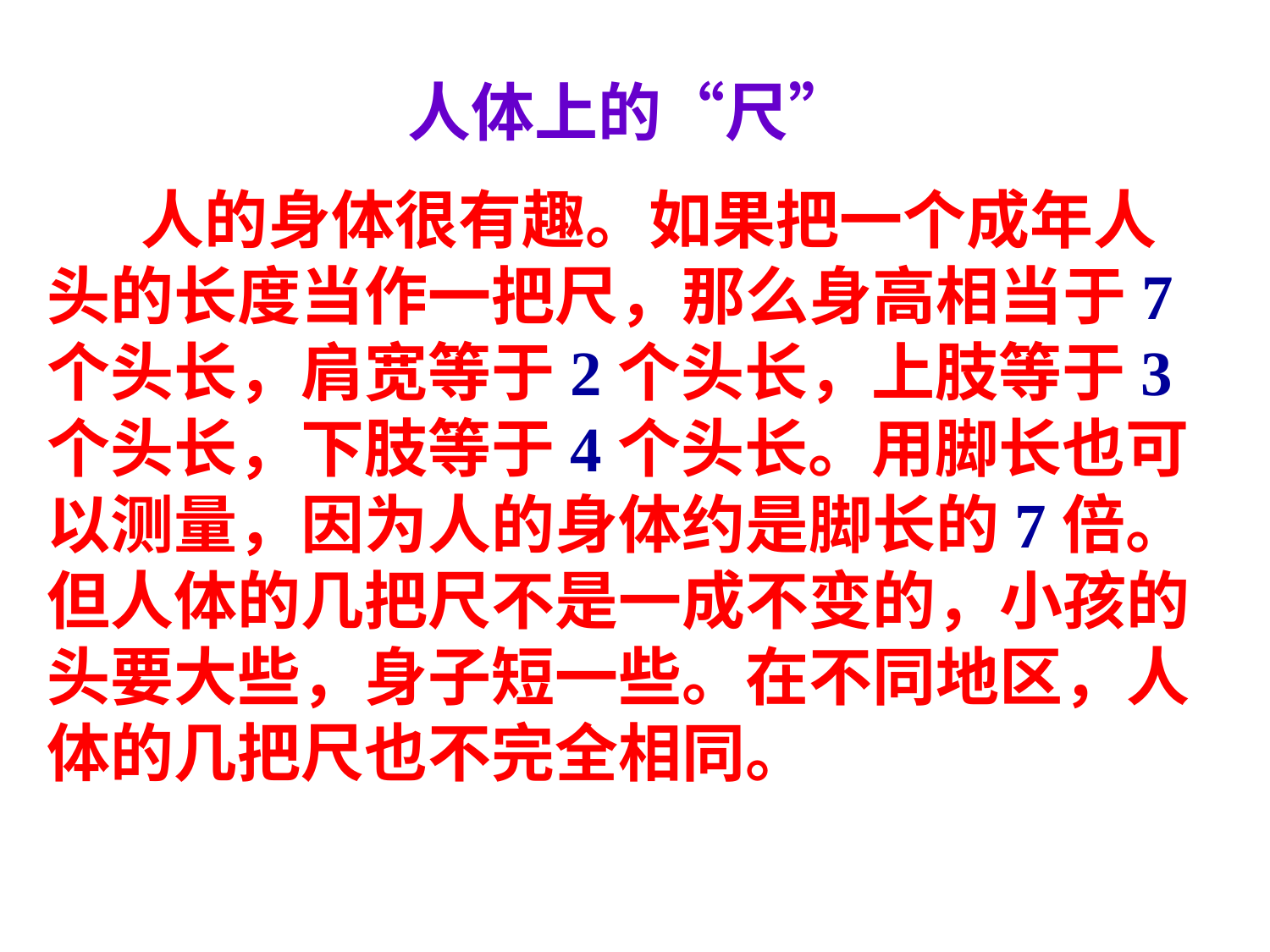

人体上的“尺”
            人的身体很有趣。如果把一个成年人头的长度当作一把尺，那么身高相当于7个头长，肩宽等于2个头长，上肢等于3个头长，下肢等于4个头长。用脚长也可以测量，因为人的身体约是脚长的7倍。但人体的几把尺不是一成不变的，小孩的头要大些，身子短一些。在不同地区，人体的几把尺也不完全相同。